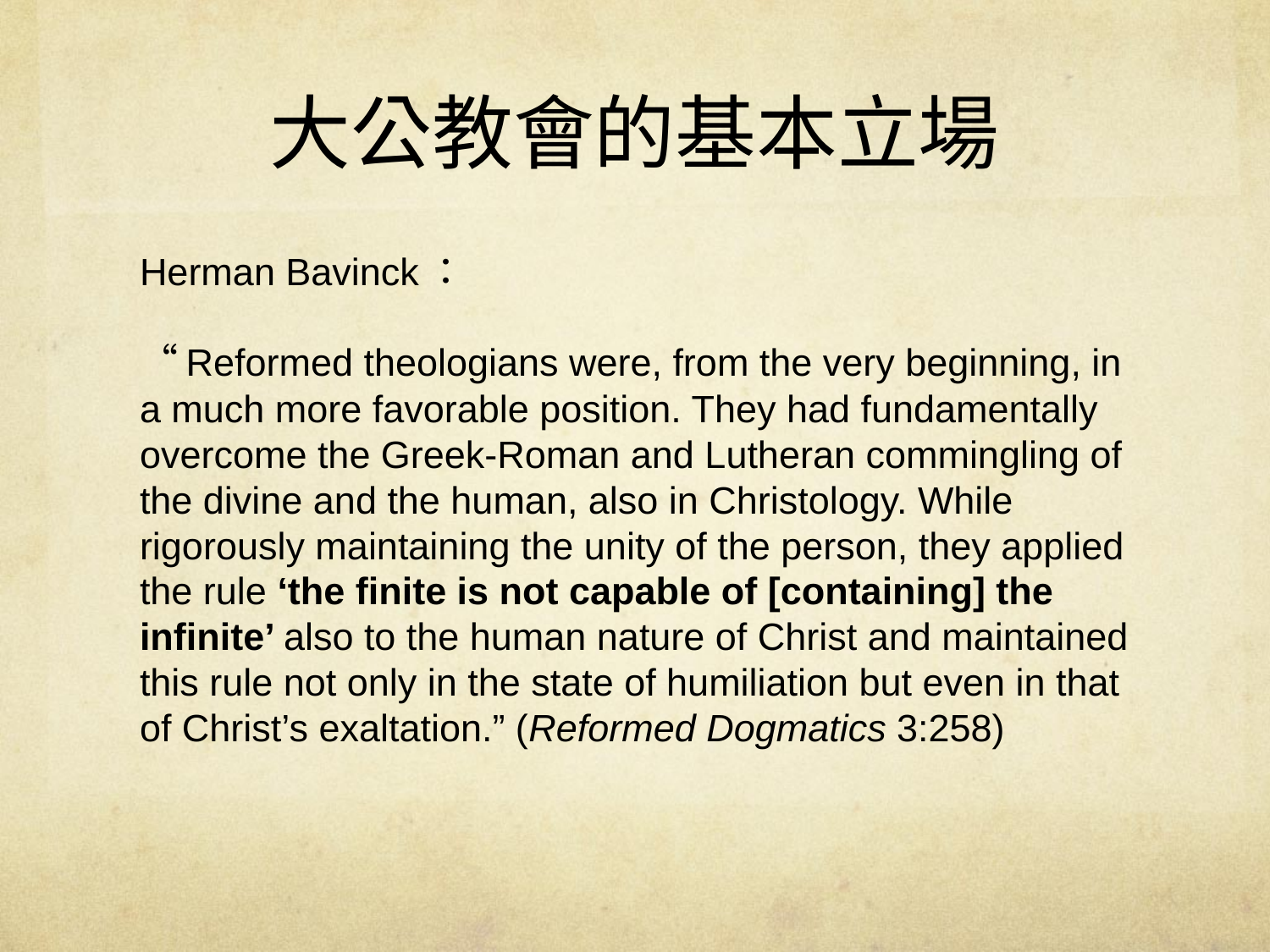

# 大公教會的基本立場
Herman Bavinck：
“Reformed theologians were, from the very beginning, in a much more favorable position. They had fundamentally overcome the Greek-Roman and Lutheran commingling of the divine and the human, also in Christology. While rigorously maintaining the unity of the person, they applied the rule ‘the finite is not capable of [containing] the infinite’ also to the human nature of Christ and maintained this rule not only in the state of humiliation but even in that of Christ’s exaltation.” (Reformed Dogmatics 3:258)